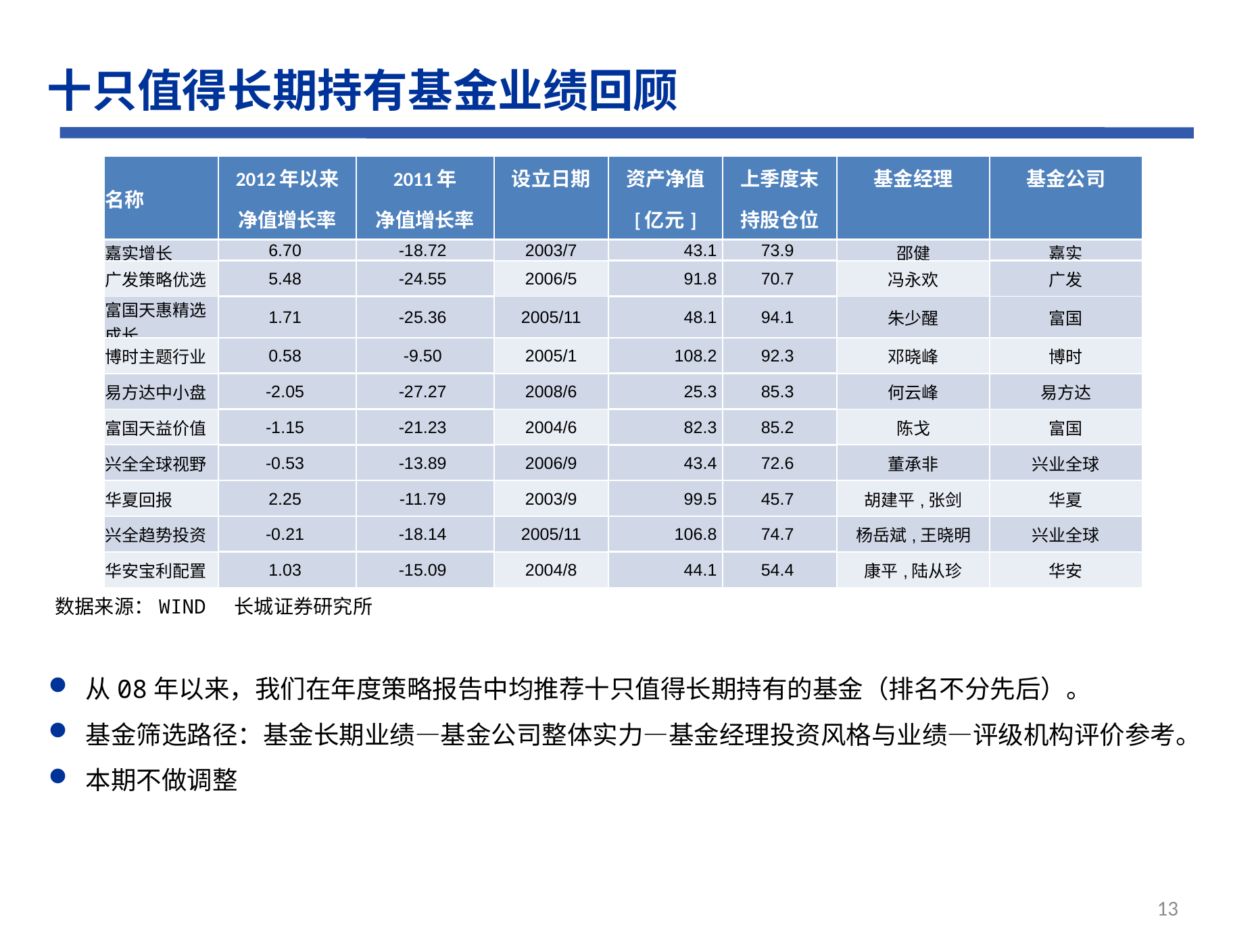

# 十只值得长期持有基金业绩回顾
| 名称 | 2012年以来 | 2011年 | 设立日期 | 资产净值 | 上季度末 | 基金经理 | 基金公司 |
| --- | --- | --- | --- | --- | --- | --- | --- |
|  | 净值增长率 | 净值增长率 |  | [亿元] | 持股仓位 |  |  |
| 嘉实增长 | 6.70 | -18.72 | 2003/7 | 43.1 | 73.9 | 邵健 | 嘉实 |
| 广发策略优选 | 5.48 | -24.55 | 2006/5 | 91.8 | 70.7 | 冯永欢 | 广发 |
| 富国天惠精选成长 | 1.71 | -25.36 | 2005/11 | 48.1 | 94.1 | 朱少醒 | 富国 |
| 博时主题行业 | 0.58 | -9.50 | 2005/1 | 108.2 | 92.3 | 邓晓峰 | 博时 |
| 易方达中小盘 | -2.05 | -27.27 | 2008/6 | 25.3 | 85.3 | 何云峰 | 易方达 |
| 富国天益价值 | -1.15 | -21.23 | 2004/6 | 82.3 | 85.2 | 陈戈 | 富国 |
| 兴全全球视野 | -0.53 | -13.89 | 2006/9 | 43.4 | 72.6 | 董承非 | 兴业全球 |
| 华夏回报 | 2.25 | -11.79 | 2003/9 | 99.5 | 45.7 | 胡建平,张剑 | 华夏 |
| 兴全趋势投资 | -0.21 | -18.14 | 2005/11 | 106.8 | 74.7 | 杨岳斌,王晓明 | 兴业全球 |
| 华安宝利配置 | 1.03 | -15.09 | 2004/8 | 44.1 | 54.4 | 康平,陆从珍 | 华安 |
数据来源：WIND  长城证券研究所
 从08年以来，我们在年度策略报告中均推荐十只值得长期持有的基金（排名不分先后）。
 基金筛选路径：基金长期业绩—基金公司整体实力—基金经理投资风格与业绩—评级机构评价参考。
 本期不做调整
13